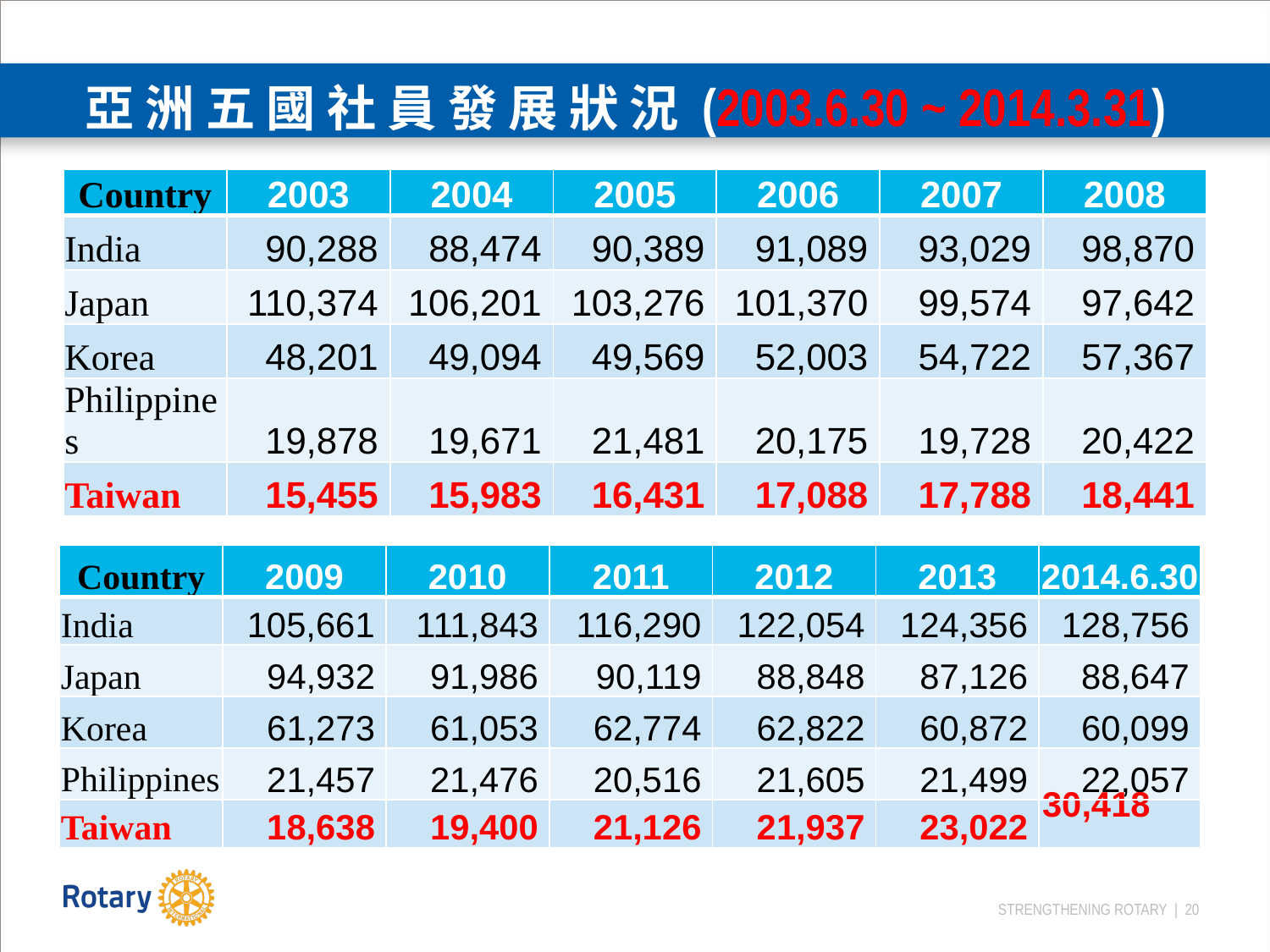

亞 洲 五 國 社 員 發 展 狀 況 (2003.6.30 ~ 2014.3.31)
| Country | 2003 | 2004 | 2005 | 2006 | 2007 | 2008 |
| --- | --- | --- | --- | --- | --- | --- |
| India | 90,288 | 88,474 | 90,389 | 91,089 | 93,029 | 98,870 |
| Japan | 110,374 | 106,201 | 103,276 | 101,370 | 99,574 | 97,642 |
| Korea | 48,201 | 49,094 | 49,569 | 52,003 | 54,722 | 57,367 |
| Philippines | 19,878 | 19,671 | 21,481 | 20,175 | 19,728 | 20,422 |
| Taiwan | 15,455 | 15,983 | 16,431 | 17,088 | 17,788 | 18,441 |
| Country | 2009 | 2010 | 2011 | 2012 | 2013 | 2014.6.30 |
| --- | --- | --- | --- | --- | --- | --- |
| India | 105,661 | 111,843 | 116,290 | 122,054 | 124,356 | 128,756 |
| Japan | 94,932 | 91,986 | 90,119 | 88,848 | 87,126 | 88,647 |
| Korea | 61,273 | 61,053 | 62,774 | 62,822 | 60,872 | 60,099 |
| Philippines | 21,457 | 21,476 | 20,516 | 21,605 | 21,499 | 22,057 |
| Taiwan | 18,638 | 19,400 | 21,126 | 21,937 | 23,022 | 30,418 |